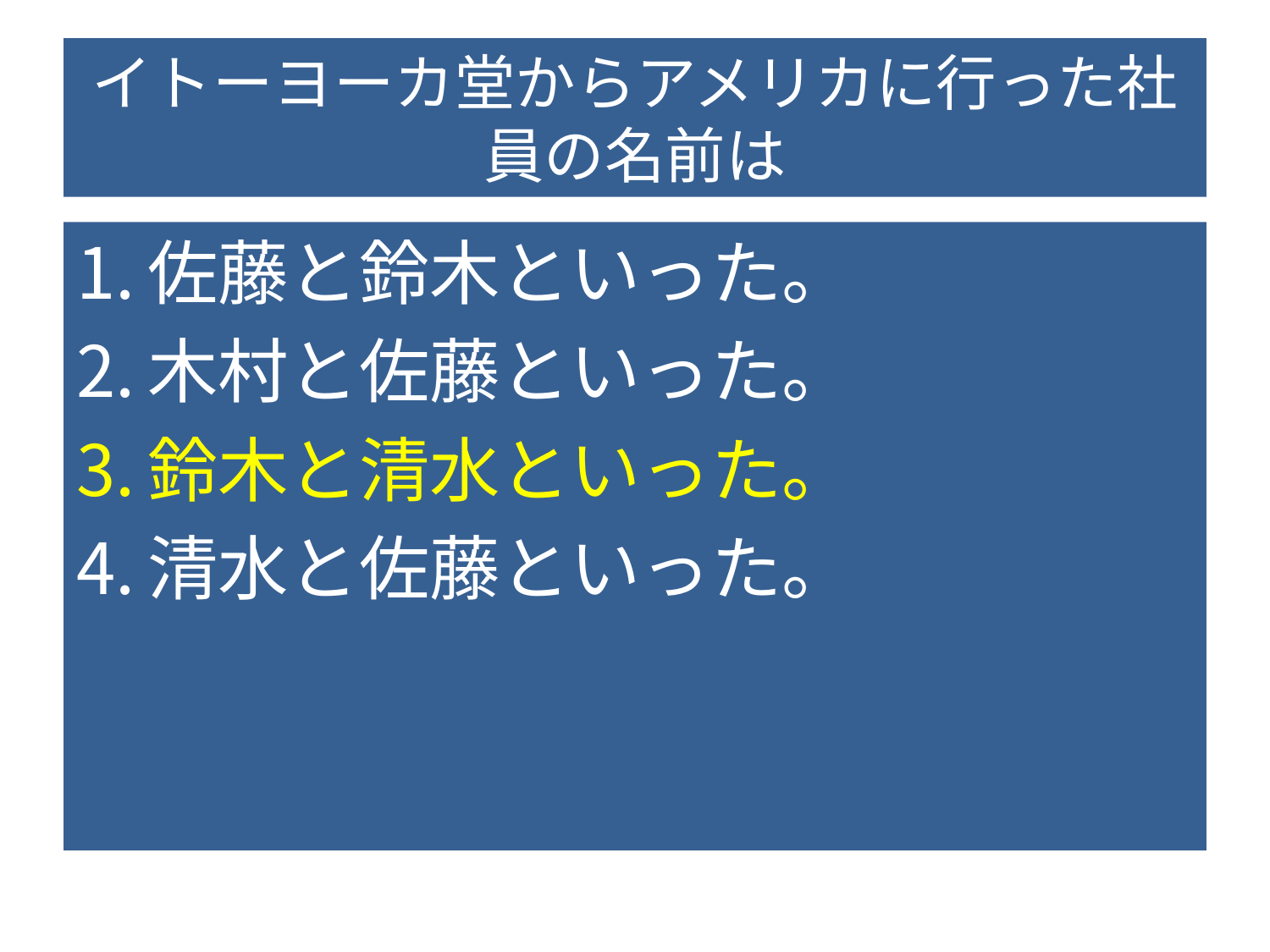

# イトーヨーカ堂からアメリカに行った社員の名前は
佐藤と鈴木といった。
木村と佐藤といった。
鈴木と清水といった。
清水と佐藤といった。